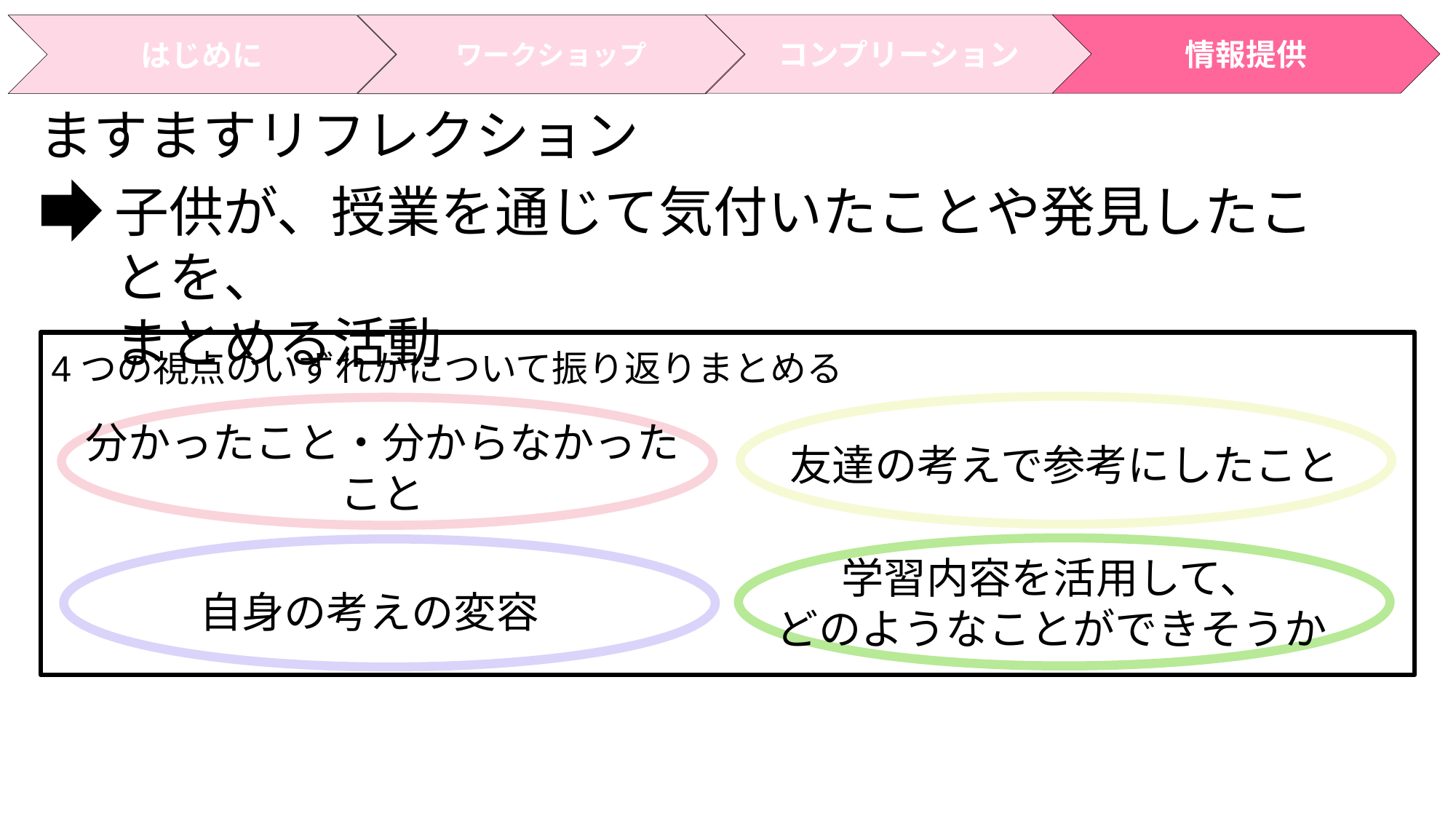

情報提供
コンプリーション
はじめに
ワークショップ
ますますリフレクション
子供が、授業を通じて気付いたことや発見したことを、
まとめる活動

4つの視点のいずれかについて振り返りまとめる

友達の考えで参考にしたこと
分かったこと・分からなかったこと

学習内容を活用して、
どのようなことができそうか
自身の考えの変容
13
３